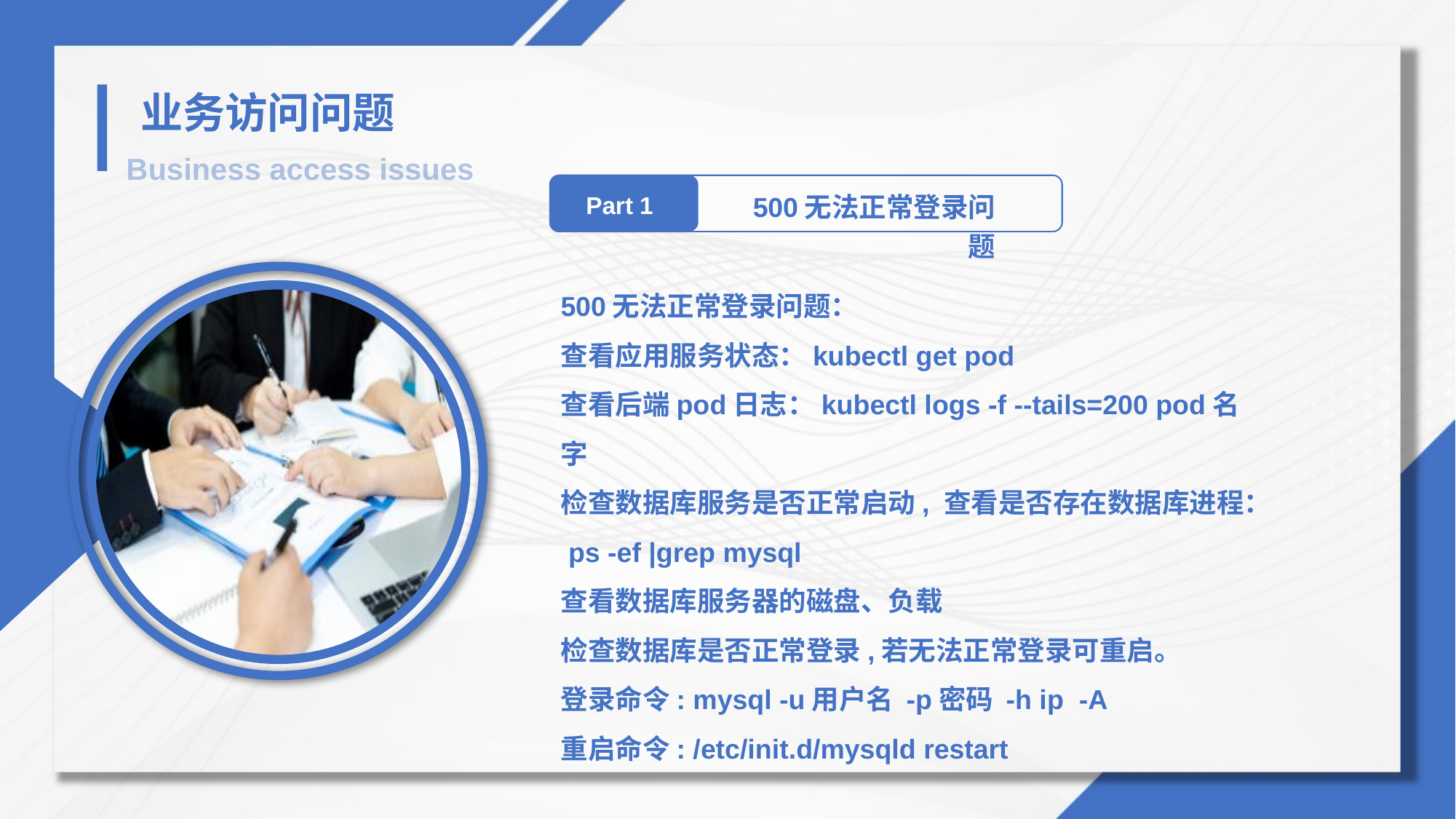

业务访问问题

Business access issues

500无法正常登录问题
Part 1

500无法正常登录问题：
查看应用服务状态：kubectl get pod
查看后端pod日志：kubectl logs -f --tails=200 pod名字
检查数据库服务是否正常启动, 查看是否存在数据库进程：
 ps -ef |grep mysql
查看数据库服务器的磁盘、负载
检查数据库是否正常登录,若无法正常登录可重启。
登录命令: mysql -u用户名 -p密码 -h ip  -A
重启命令: /etc/init.d/mysqld restart